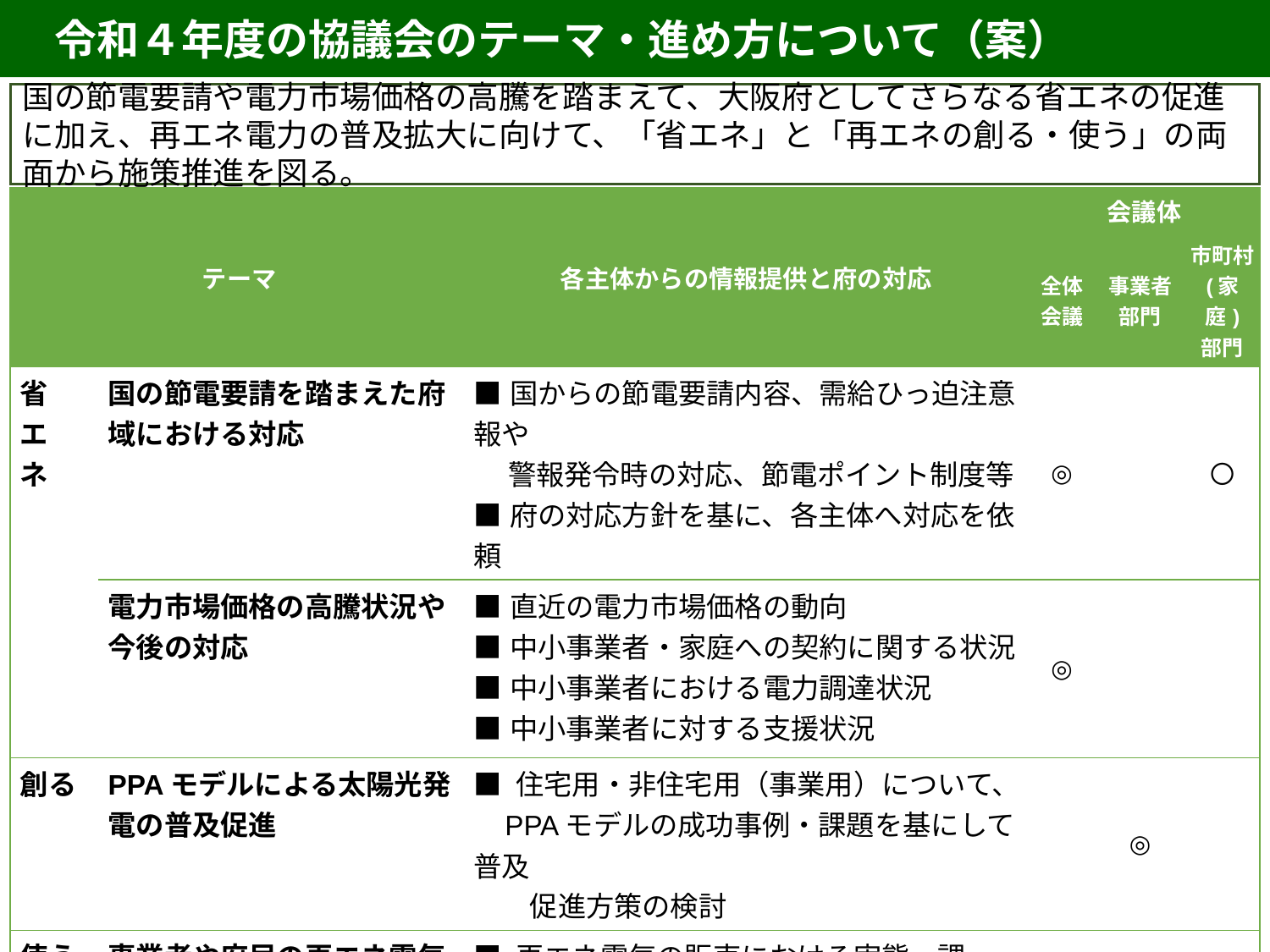

令和４年度の協議会のテーマ・進め方について（案）
国の節電要請や電力市場価格の高騰を踏まえて、大阪府としてさらなる省エネの促進に加え、再エネ電力の普及拡大に向けて、「省エネ」と「再エネの創る・使う」の両面から施策推進を図る。
| テーマ |  | 各主体からの情報提供と府の対応 | 会議体 |  |  |
| --- | --- | --- | --- | --- | --- |
|  |  |  | 全体 会議 | 事業者 部門 | 市町村 (家庭) 部門 |
| 省 エ ネ | 国の節電要請を踏まえた府域における対応 | ■国からの節電要請内容、需給ひっ迫注意報や 　 警報発令時の対応、節電ポイント制度等 ■府の対応方針を基に、各主体へ対応を依頼 | ◎ |  | 〇 |
|  | 電力市場価格の高騰状況や 今後の対応 | ■直近の電力市場価格の動向 ■中小事業者・家庭への契約に関する状況 ■中小事業者における電力調達状況 ■中小事業者に対する支援状況 | ◎ |  |  |
| 創る | PPAモデルによる太陽光発電の普及促進 | ■ 住宅用・非住宅用（事業用）について、 PPAモデルの成功事例・課題を基にして普及　 　　促進方策の検討 |  | ◎ |  |
| 使う | 事業者や府民の再エネ電気の調達拡大 | ■ 再エネ電気の販売における実態・課題・事例 　　の共有 ■ 再エネ指定入札の実施状況 |  | ◎ | ◎ |